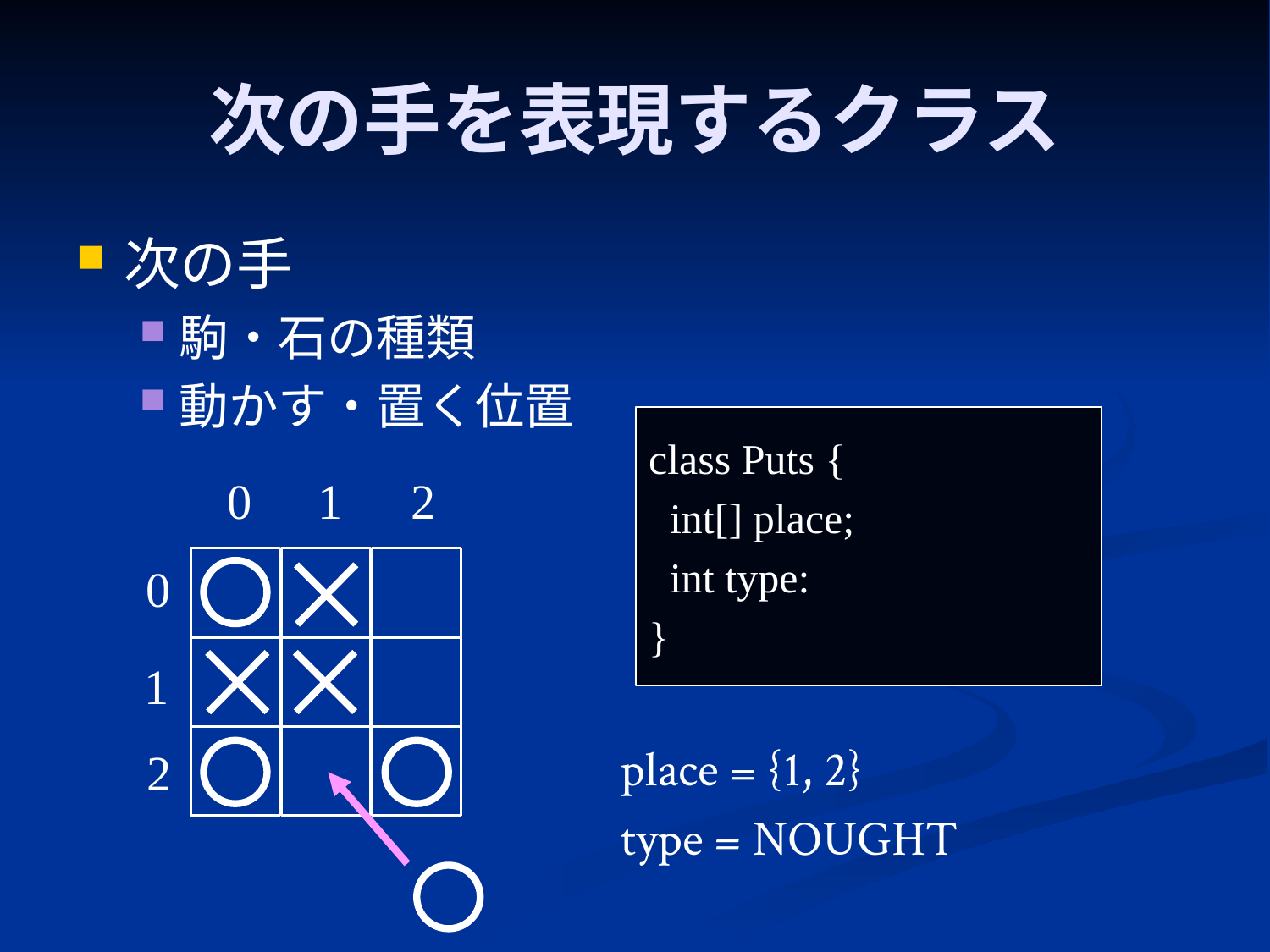

# 次の手を表現するクラス
次の手
駒・石の種類
動かす・置く位置
class Puts {
  int[] place;
  int type:
}
0
1
2

0

1

place = {1, 2}
type = NOUGHT
2